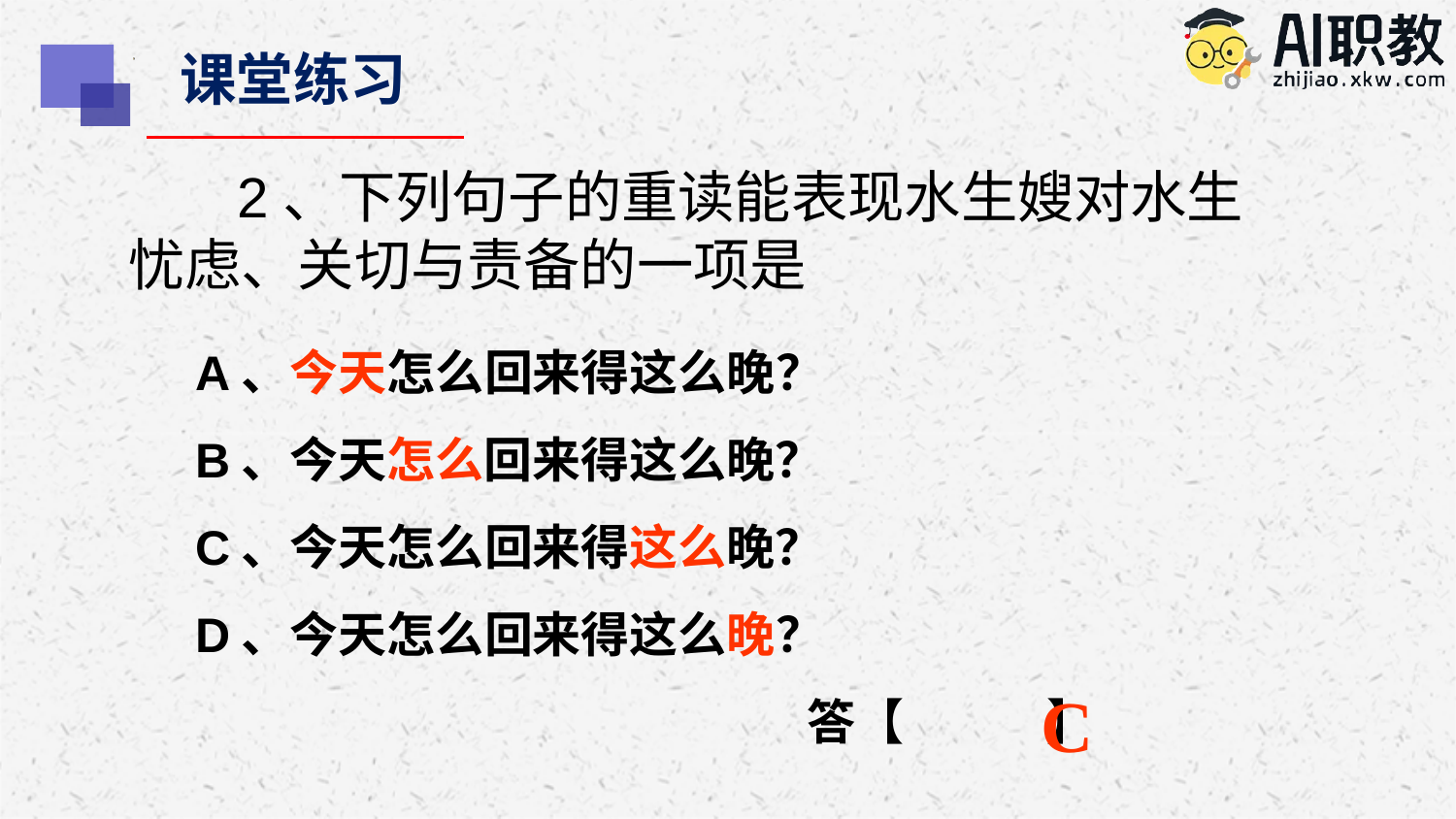

课堂练习

         2、下列句子的重读能表现水生嫂对水生忧虑、关切与责备的一项是
A、今天怎么回来得这么晚？
B、今天怎么回来得这么晚？
C、今天怎么回来得这么晚？
D、今天怎么回来得这么晚？
                                                       答【             】
C